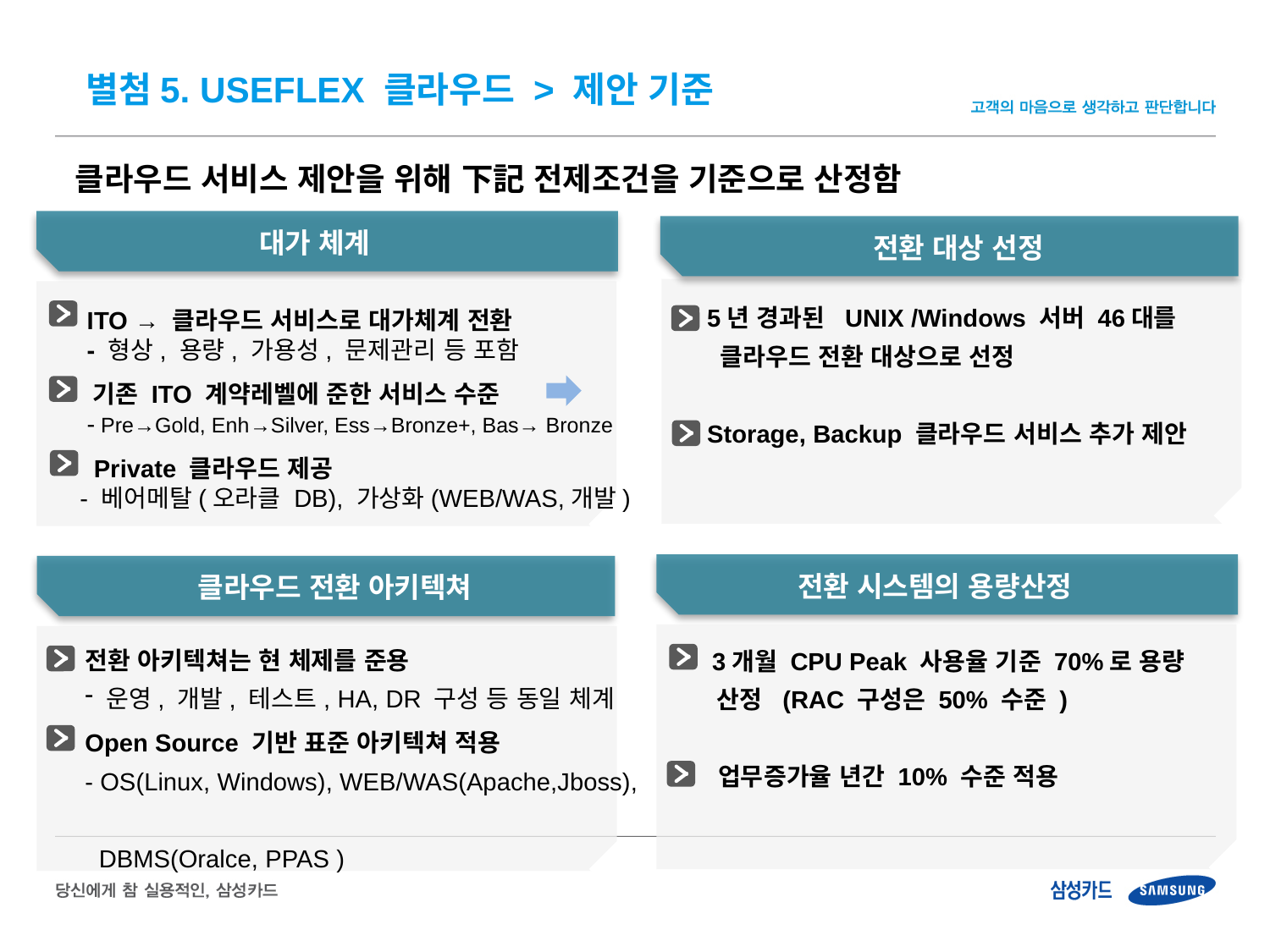

별첨5. USEFLEX 클라우드 > 제안 기준
클라우드 서비스 제안을 위해 下記 전제조건을 기준으로 산정함

대가 체계

전환 대상 선정

 ITO → 클라우드 서비스로 대가체계 전환
 - 형상, 용량, 가용성, 문제관리 등 포함
 기존 ITO 계약레벨에 준한 서비스 수준
 - Pre→Gold, Enh→Silver, Ess→Bronze+, Bas→ Bronze
  Private 클라우드 제공
- 베어메탈(오라클 DB), 가상화(WEB/WAS,개발)
 5년 경과된  UNIX /Windows 서버 46대를
  클라우드 전환 대상으로 선정

 Storage, Backup 클라우드 서비스 추가 제안

전환 시스템의 용량산정

클라우드 전환 아키텍쳐

전환 아키텍쳐는 현 체제를 준용
 운영, 개발, 테스트, HA, DR 구성 등 동일 체계
Open Source 기반 표준 아키텍쳐 적용
- OS(Linux, Windows), WEB/WAS(Apache,Jboss),
  DBMS(Oralce, PPAS )

 3개월 CPU Peak 사용율 기준 70%로 용량 산정  (RAC 구성은 50% 수준 )

 업무증가율 년간 10% 수준 적용